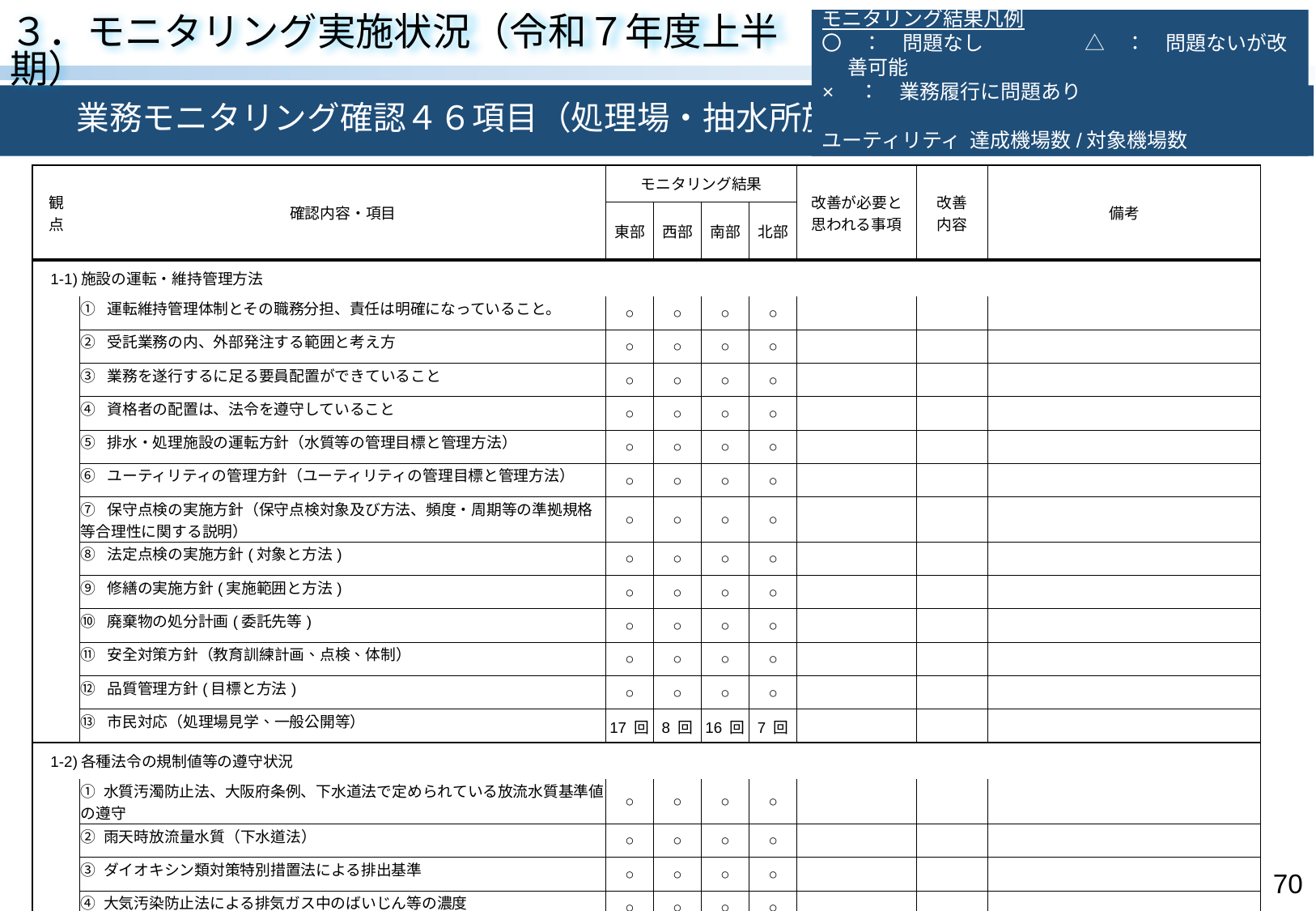

モニタリング結果凡例
〇　：　問題なし　　　　　△　：　問題ないが改善可能
×　：　業務履行に問題あり

ユーティリティ  達成機場数/対象機場数
３．モニタリング実施状況（令和７年度上半期）
　　業務モニタリング確認４６項目（処理場・抽水所施設）
| 観点 | 確認内容・項目 | モニタリング結果 |  |  |  | 改善が必要と思われる事項 | 改善 内容 | 備考 |
| --- | --- | --- | --- | --- | --- | --- | --- | --- |
|  |  | 東部 | 西部 | 南部 | 北部 |  |  |  |
| 1-1)施設の運転・維持管理方法 |  |  |  |  |  |  |  |  |
|  | ①  運転維持管理体制とその職務分担、責任は明確になっていること。 | ○ | ○ | ○ | ○ |  |  |  |
|  | ②  受託業務の内、外部発注する範囲と考え方 | ○ | ○ | ○ | ○ |  |  |  |
|  | ③  業務を遂行するに足る要員配置ができていること | ○ | ○ | ○ | ○ |  |  |  |
|  | ④  資格者の配置は、法令を遵守していること | ○ | ○ | ○ | ○ |  |  |  |
|  | ⑤  排水・処理施設の運転方針（水質等の管理目標と管理方法） | ○ | ○ | ○ | ○ |  |  |  |
|  | ⑥  ユーティリティの管理方針（ユーティリティの管理目標と管理方法） | ○ | ○ | ○ | ○ |  |  |  |
|  | ⑦  保守点検の実施方針（保守点検対象及び方法、頻度・周期等の準拠規格等合理性に関する説明） | ○ | ○ | ○ | ○ |  |  |  |
|  | ⑧  法定点検の実施方針(対象と方法) | ○ | ○ | ○ | ○ |  |  |  |
|  | ⑨  修繕の実施方針(実施範囲と方法) | ○ | ○ | ○ | ○ |  |  |  |
|  | ⑩  廃棄物の処分計画(委託先等) | ○ | ○ | ○ | ○ |  |  |  |
|  | ⑪  安全対策方針（教育訓練計画、点検、体制） | ○ | ○ | ○ | ○ |  |  |  |
|  | ⑫  品質管理方針(目標と方法) | ○ | ○ | ○ | ○ |  |  |  |
|  | ⑬  市民対応（処理場見学、一般公開等） | 17 回 | 8 回 | 16 回 | 7 回 |  |  |  |
| 1-2)各種法令の規制値等の遵守状況 |  |  |  |  |  |  |  |  |
|  | ① 水質汚濁防止法、大阪府条例、下水道法で定められている放流水質基準値の遵守 | ○ | ○ | ○ | ○ |  |  |  |
|  | ② 雨天時放流量水質（下水道法） | ○ | ○ | ○ | ○ |  |  |  |
|  | ③ ダイオキシン類対策特別措置法による排出基準 | ○ | ○ | ○ | ○ |  |  |  |
|  | ④ 大気汚染防止法による排気ガス中のばいじん等の濃度 | ○ | ○ | ○ | ○ |  |  |  |
|  | ⑤ 悪臭防止法による規制値 | ○ | ○ | ○ | ○ |  |  |  |
70